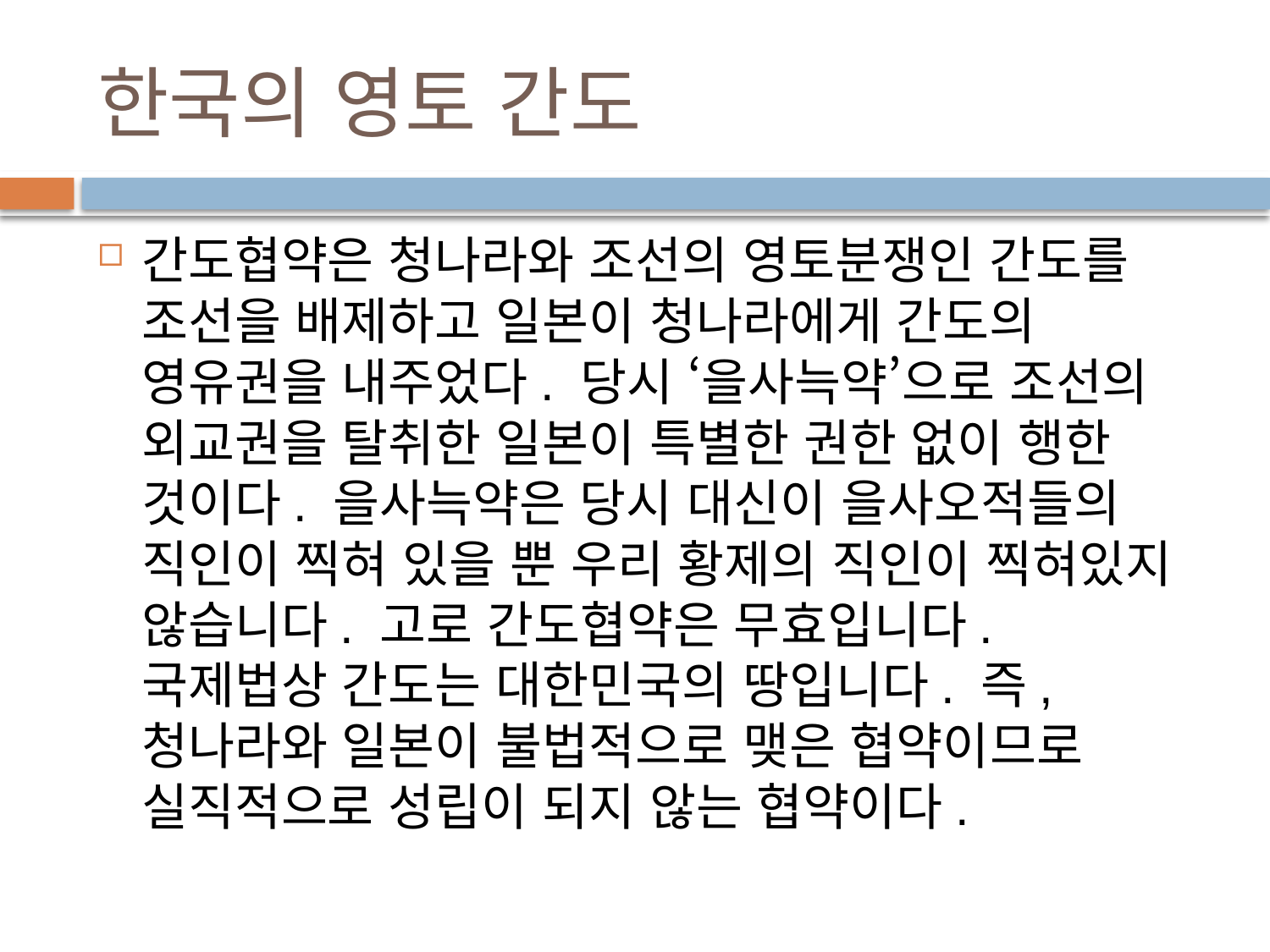

# 한국의 영토 간도
간도협약은 청나라와 조선의 영토분쟁인 간도를 조선을 배제하고 일본이 청나라에게 간도의 영유권을 내주었다. 당시 ‘을사늑약’으로 조선의 외교권을 탈취한 일본이 특별한 권한 없이 행한 것이다. 을사늑약은 당시 대신이 을사오적들의 직인이 찍혀 있을 뿐 우리 황제의 직인이 찍혀있지 않습니다. 고로 간도협약은 무효입니다. 국제법상 간도는 대한민국의 땅입니다. 즉,청나라와 일본이 불법적으로 맺은 협약이므로 실직적으로 성립이 되지 않는 협약이다.